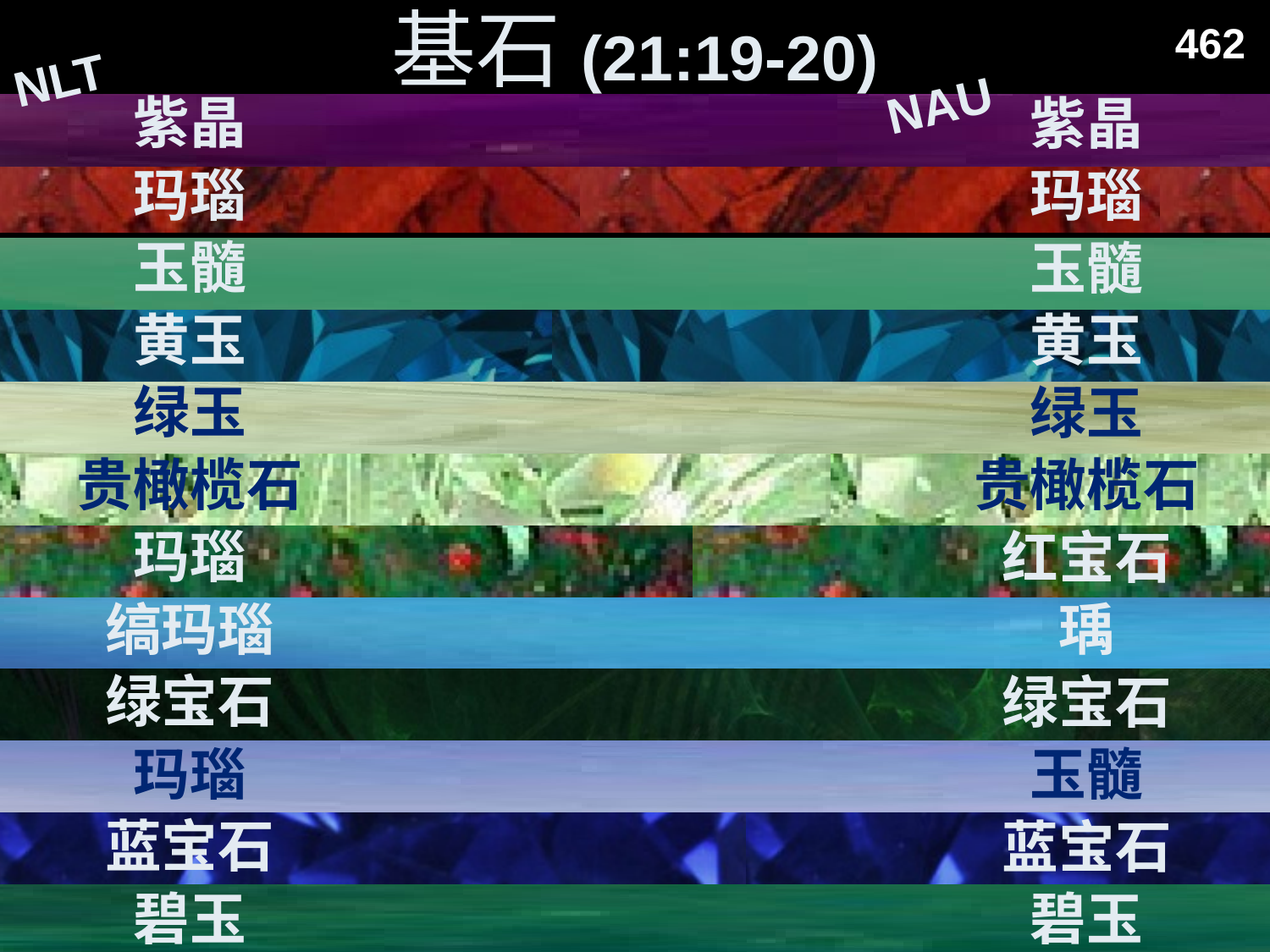

# 基石(21:19-20)
462
NLT
NAU
紫晶
紫晶

玛瑙
玛瑙

玉髓
玉髓

黄玉
黄玉

绿玉
绿玉

贵橄榄石
贵橄榄石

玛瑙
红宝石

缟玛瑙
瑀

绿宝石
绿宝石

玛瑙
玉髓

蓝宝石
蓝宝石

碧玉
碧玉